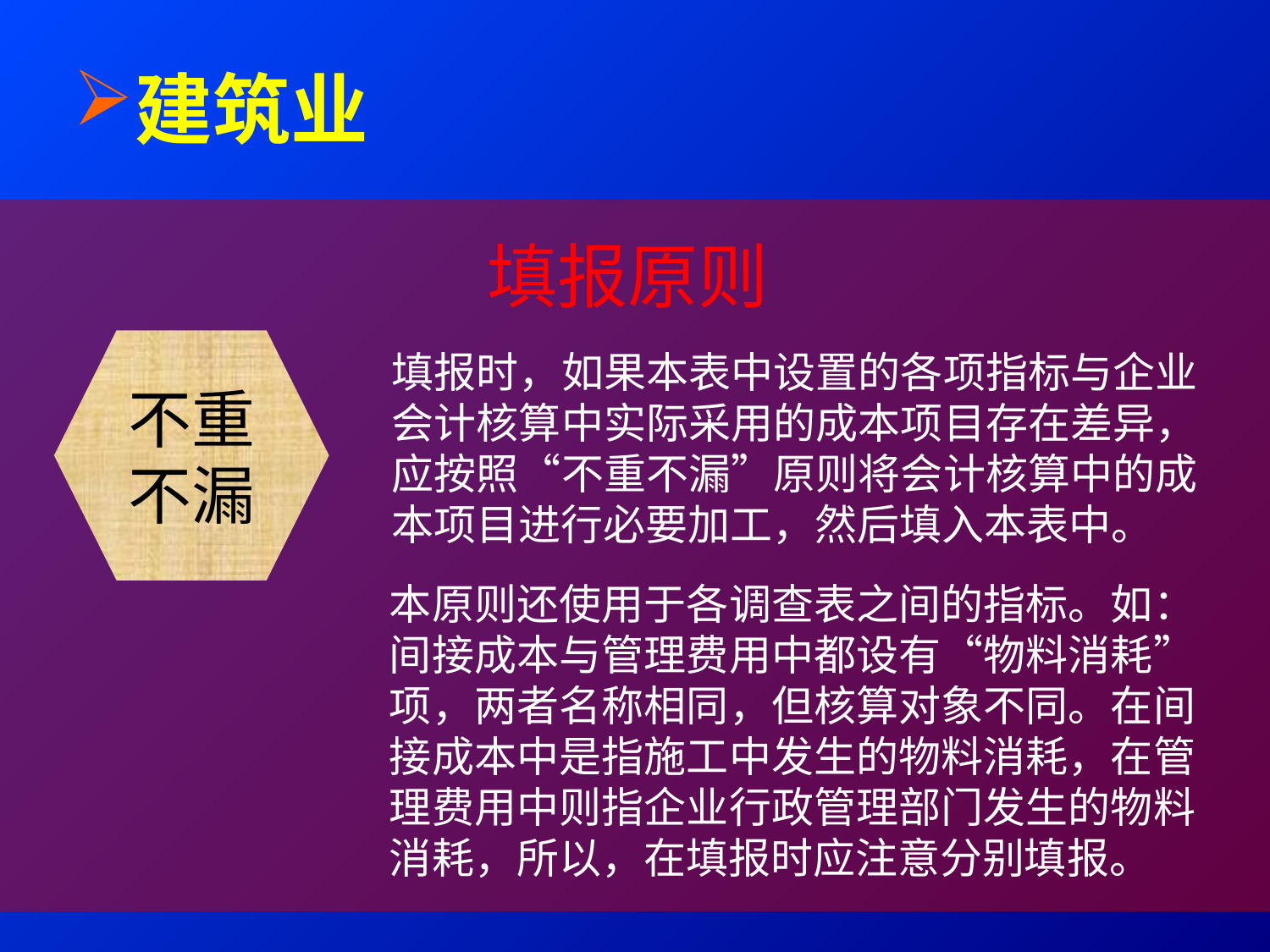

建筑业

填报原则

不重不漏
填报时，如果本表中设置的各项指标与企业会计核算中实际采用的成本项目存在差异，应按照“不重不漏”原则将会计核算中的成本项目进行必要加工，然后填入本表中。
本原则还使用于各调查表之间的指标。如：间接成本与管理费用中都设有“物料消耗”项，两者名称相同，但核算对象不同。在间接成本中是指施工中发生的物料消耗，在管理费用中则指企业行政管理部门发生的物料消耗，所以，在填报时应注意分别填报。